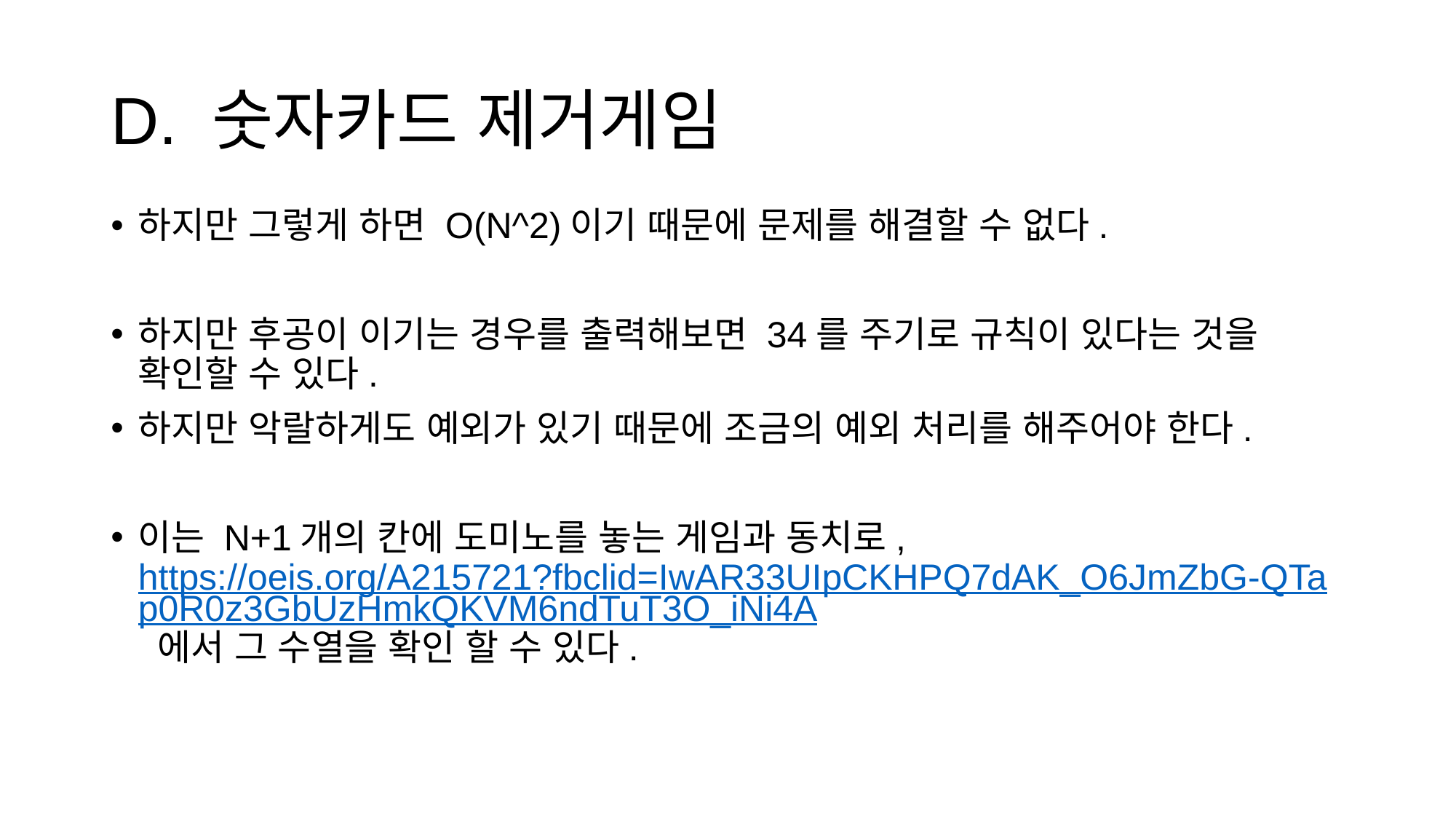

# D. 숫자카드 제거게임
하지만 그렇게 하면 O(N^2)이기 때문에 문제를 해결할 수 없다.

하지만 후공이 이기는 경우를 출력해보면 34를 주기로 규칙이 있다는 것을 확인할 수 있다.
하지만 악랄하게도 예외가 있기 때문에 조금의 예외 처리를 해주어야 한다.

이는 N+1개의 칸에 도미노를 놓는 게임과 동치로, https://oeis.org/A215721?fbclid=IwAR33UIpCKHPQ7dAK_O6JmZbG-QTap0R0z3GbUzHmkQKVM6ndTuT3O_iNi4A 에서 그 수열을 확인 할 수 있다.